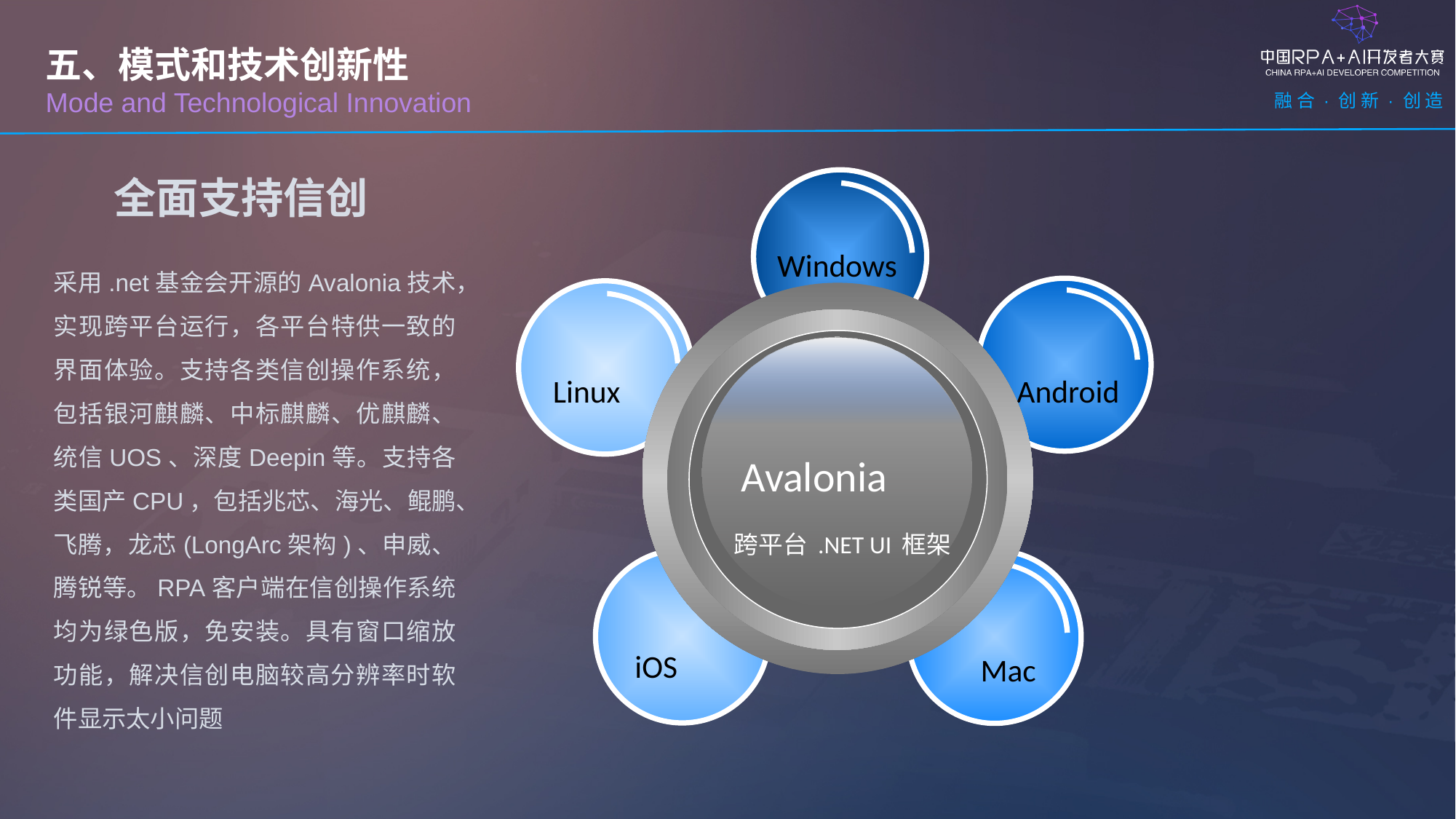

五、模式和技术创新性
Mode and Technological Innovation

 Windows

 Android

 Linux

 Avalonia
跨平台.NET UI框架

 iOS

 Mac

全面支持信创
采用.net基金会开源的Avalonia技术，实现跨平台运行，各平台特供一致的界面体验。支持各类信创操作系统，包括银河麒麟、中标麒麟、优麒麟、统信UOS、深度Deepin等。支持各类国产CPU，包括兆芯、海光、鲲鹏、飞腾，龙芯(LongArc架构)、申威、腾锐等。RPA客户端在信创操作系统均为绿色版，免安装。具有窗口缩放功能，解决信创电脑较高分辨率时软件显示太小问题